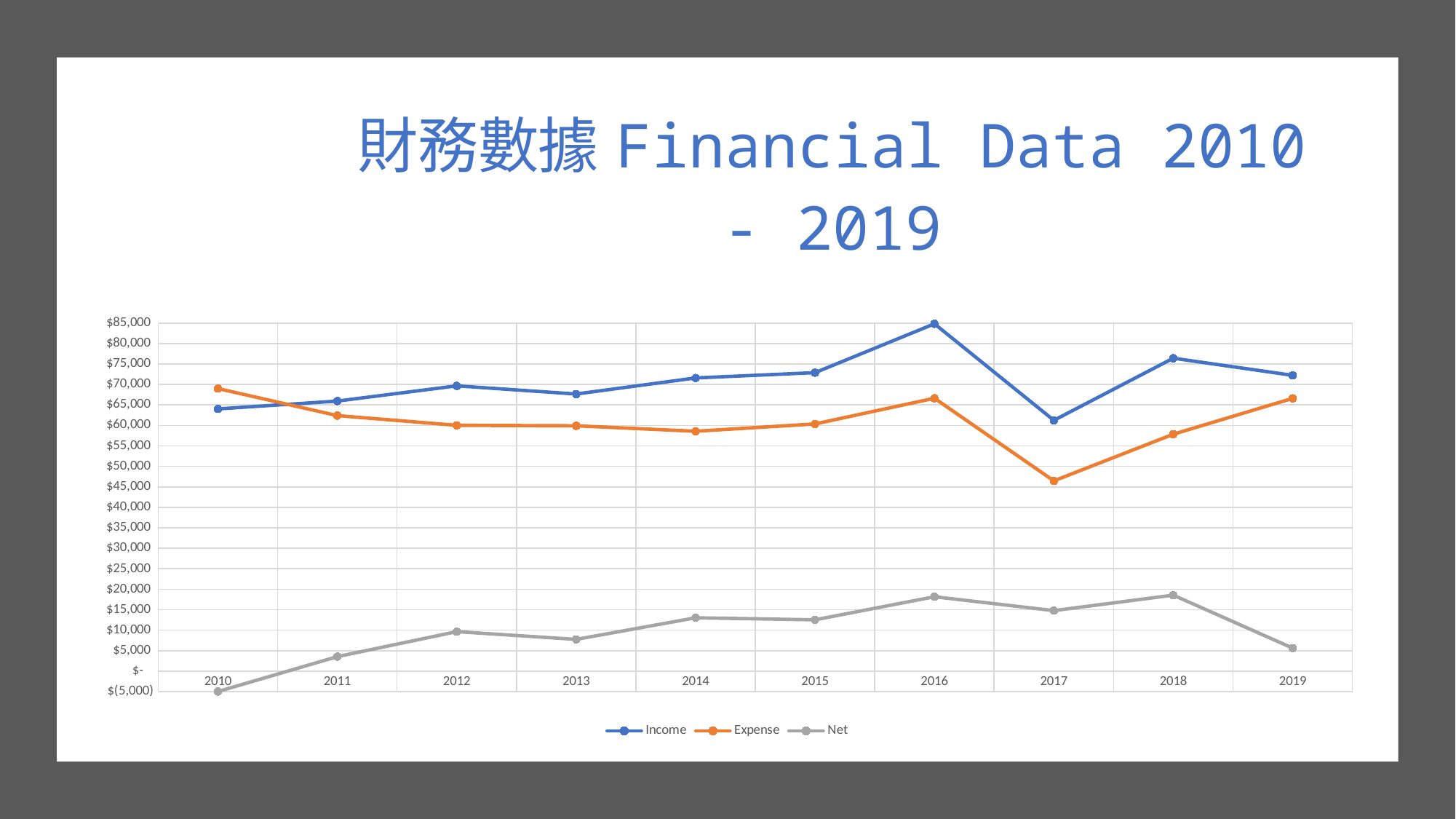

### Chart: 財務數據Financial Data 2010 - 2019

| Category | Income | Expense | Net |
|---|---|---|---|
| 2010 | 64030.0 | 69001.0 | -4971.0 |
| 2011 | 65940.0 | 62389.0 | 3551.0 |
| 2012 | 69656.0 | 60013.0 | 9643.0 |
| 2013 | 67663.0 | 59901.0 | 7762.0 |
| 2014 | 71587.0 | 58566.0 | 13021.0 |
| 2015 | 72888.0 | 60352.0 | 12536.0 |
| 2016 | 84810.0 | 66637.0 | 18173.0 |
| 2017 | 61234.0 | 46451.0 | 14783.0 |
| 2018 | 76405.0 | 57846.0 | 18559.0 |
| 2019 | 72236.0 | 66614.0 | 5622.0 |